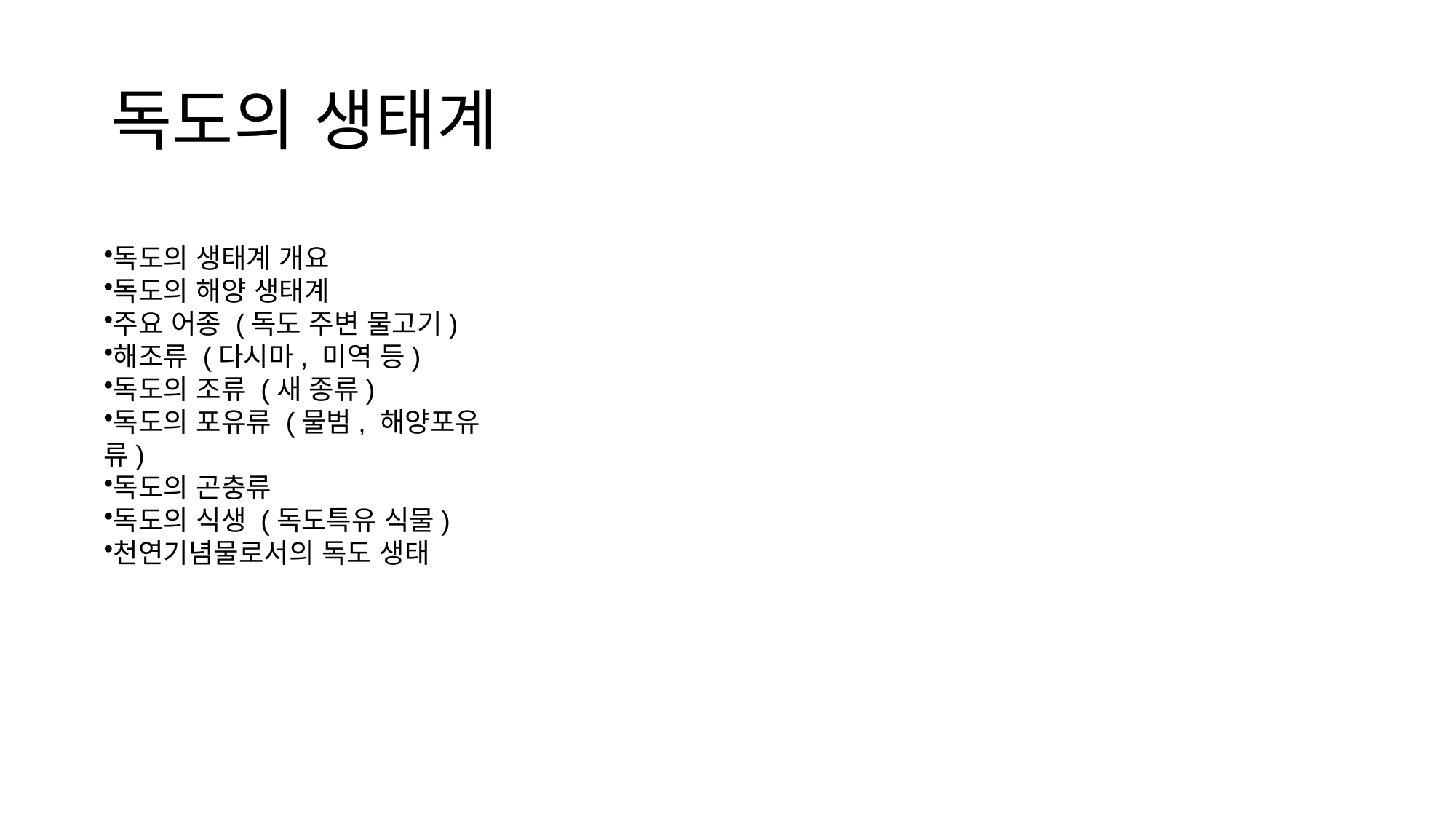

# 독도의 생태계
독도의 생태계 개요
독도의 해양 생태계
주요 어종 (독도 주변 물고기)
해조류 (다시마, 미역 등)
독도의 조류 (새 종류)
독도의 포유류 (물범, 해양포유류)
독도의 곤충류
독도의 식생 (독도특유 식물)
천연기념물로서의 독도 생태